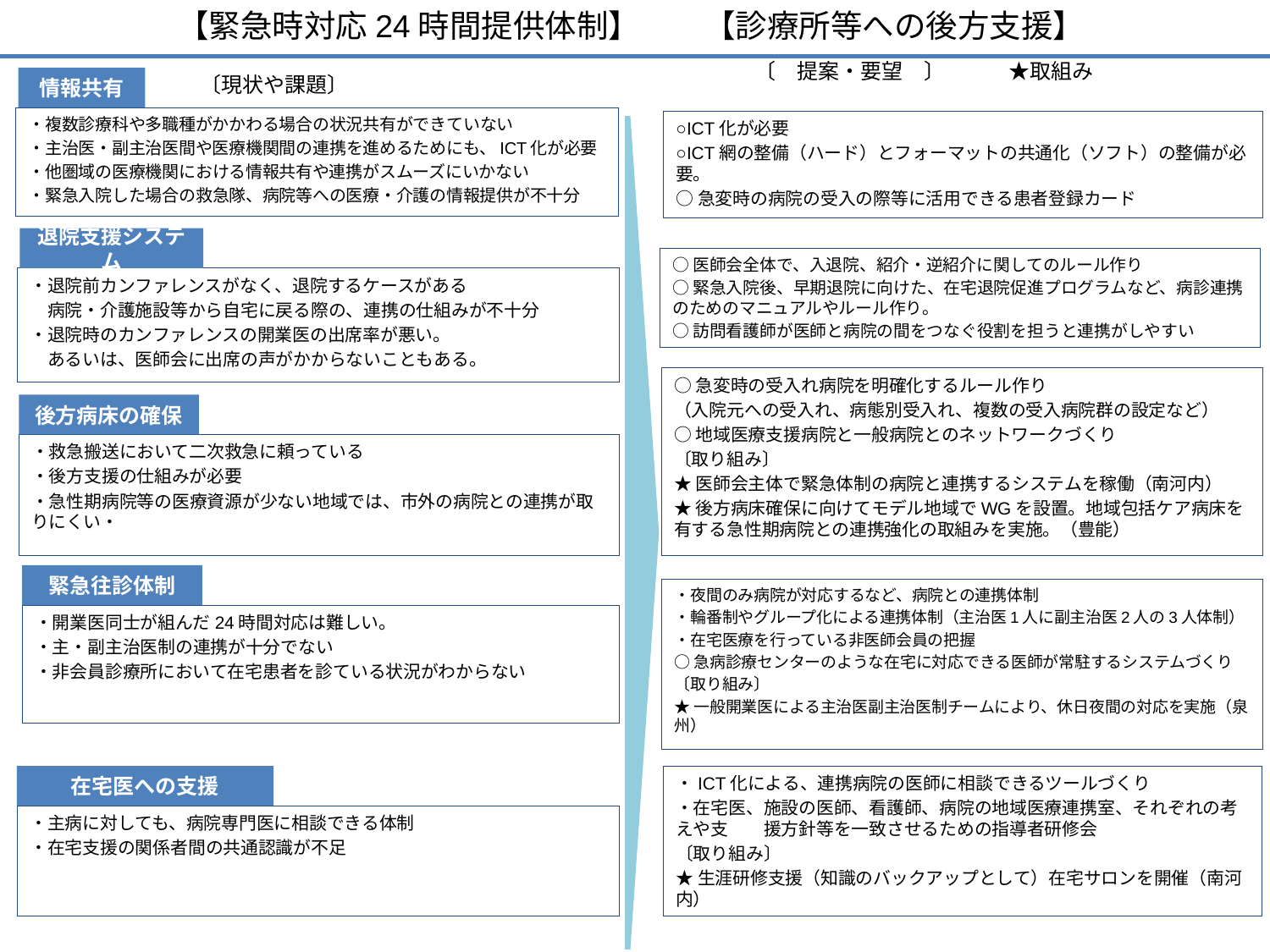

# 【緊急時対応24時間提供体制】　　【診療所等への後方支援】
〔　提案・要望　〕　　　★取組み
〔現状や課題〕
情報共有
・複数診療科や多職種がかかわる場合の状況共有ができていない
・主治医・副主治医間や医療機関間の連携を進めるためにも、ICT化が必要
・他圏域の医療機関における情報共有や連携がスムーズにいかない
・緊急入院した場合の救急隊、病院等への医療・介護の情報提供が不十分
○ICT化が必要
○ICT網の整備（ハード）とフォーマットの共通化（ソフト）の整備が必要。
○急変時の病院の受入の際等に活用できる患者登録カード

退院支援システム
・退院前カンファレンスがなく、退院するケースがある
　病院・介護施設等から自宅に戻る際の、連携の仕組みが不十分
・退院時のカンファレンスの開業医の出席率が悪い。
　あるいは、医師会に出席の声がかからないこともある。
○医師会全体で、入退院、紹介・逆紹介に関してのルール作り
○緊急入院後、早期退院に向けた、在宅退院促進プログラムなど、病診連携のためのマニュアルやルール作り。
○訪問看護師が医師と病院の間をつなぐ役割を担うと連携がしやすい

○急変時の受入れ病院を明確化するルール作り
（入院元への受入れ、病態別受入れ、複数の受入病院群の設定など）
○地域医療支援病院と一般病院とのネットワークづくり
〔取り組み〕
★医師会主体で緊急体制の病院と連携するシステムを稼働（南河内）
★後方病床確保に向けてモデル地域でWGを設置。地域包括ケア病床を有する急性期病院との連携強化の取組みを実施。（豊能）
後方病床の確保
・救急搬送において二次救急に頼っている
・後方支援の仕組みが必要
・急性期病院等の医療資源が少ない地域では、市外の病院との連携が取りにくい・

緊急往診体制
・開業医同士が組んだ24時間対応は難しい。
・主・副主治医制の連携が十分でない
・非会員診療所において在宅患者を診ている状況がわからない
・夜間のみ病院が対応するなど、病院との連携体制
・輪番制やグループ化による連携体制（主治医1人に副主治医2人の3人体制）
・在宅医療を行っている非医師会員の把握
○急病診療センターのような在宅に対応できる医師が常駐するシステムづくり
〔取り組み〕
★一般開業医による主治医副主治医制チームにより、休日夜間の対応を実施（泉州）
在宅医への支援
・主病に対しても、病院専門医に相談できる体制
・在宅支援の関係者間の共通認識が不足

・ICT化による、連携病院の医師に相談できるツールづくり
・在宅医、施設の医師、看護師、病院の地域医療連携室、それぞれの考えや支　　援方針等を一致させるための指導者研修会
〔取り組み〕
★生涯研修支援（知識のバックアップとして）在宅サロンを開催（南河内）